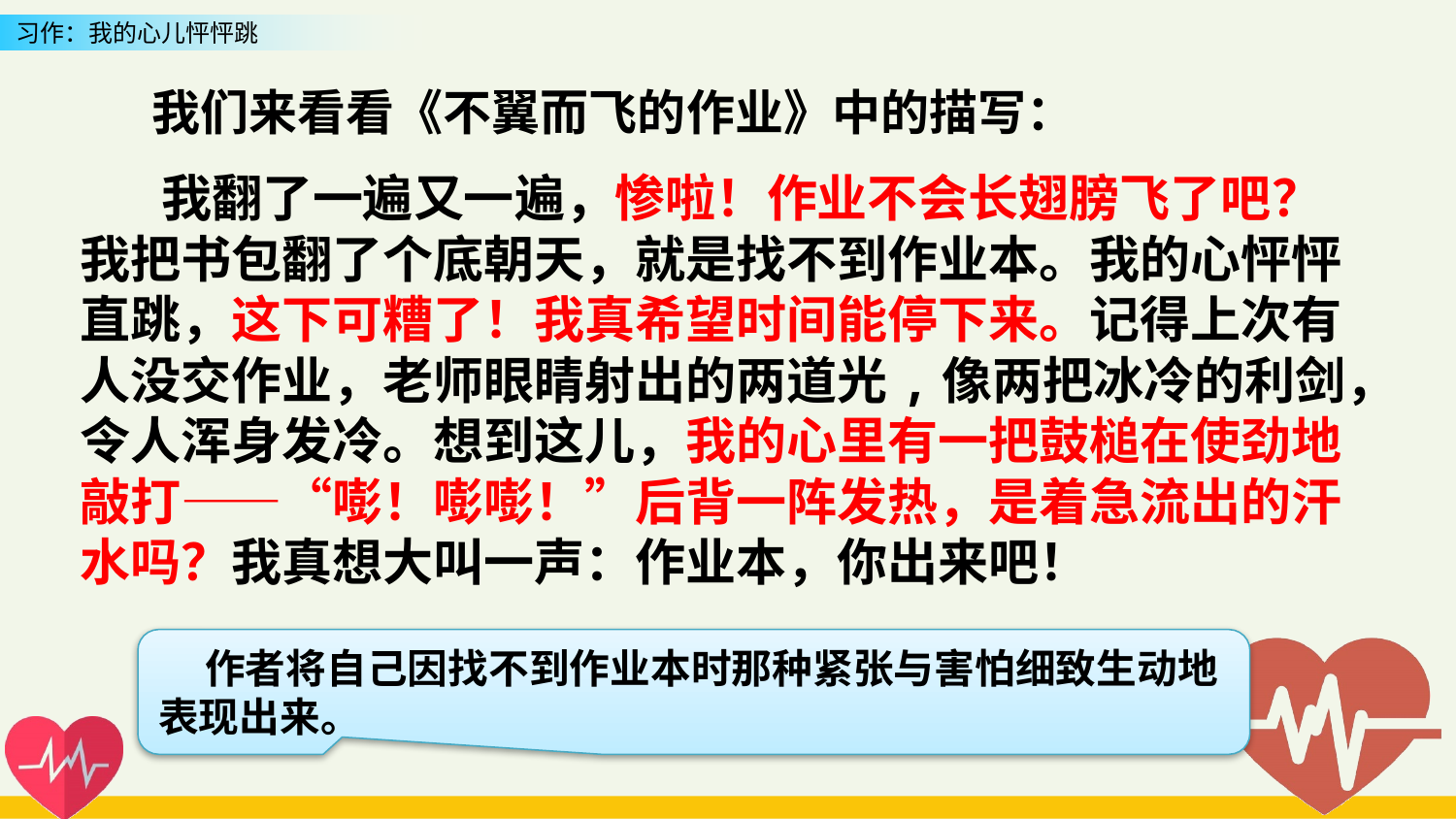

我们来看看《不翼而飞的作业》中的描写：
　　我翻了一遍又一遍，惨啦！作业不会长翅膀飞了吧？我把书包翻了个底朝天，就是找不到作业本。我的心怦怦直跳，这下可糟了！我真希望时间能停下来。记得上次有人没交作业，老师眼睛射出的两道光,像两把冰冷的利剑，令人浑身发冷。想到这儿，我的心里有一把鼓槌在使劲地敲打——“嘭！嘭嘭！”后背一阵发热，是着急流出的汗水吗？我真想大叫一声：作业本，你出来吧！
    作者将自己因找不到作业本时那种紧张与害怕细致生动地表现出来。